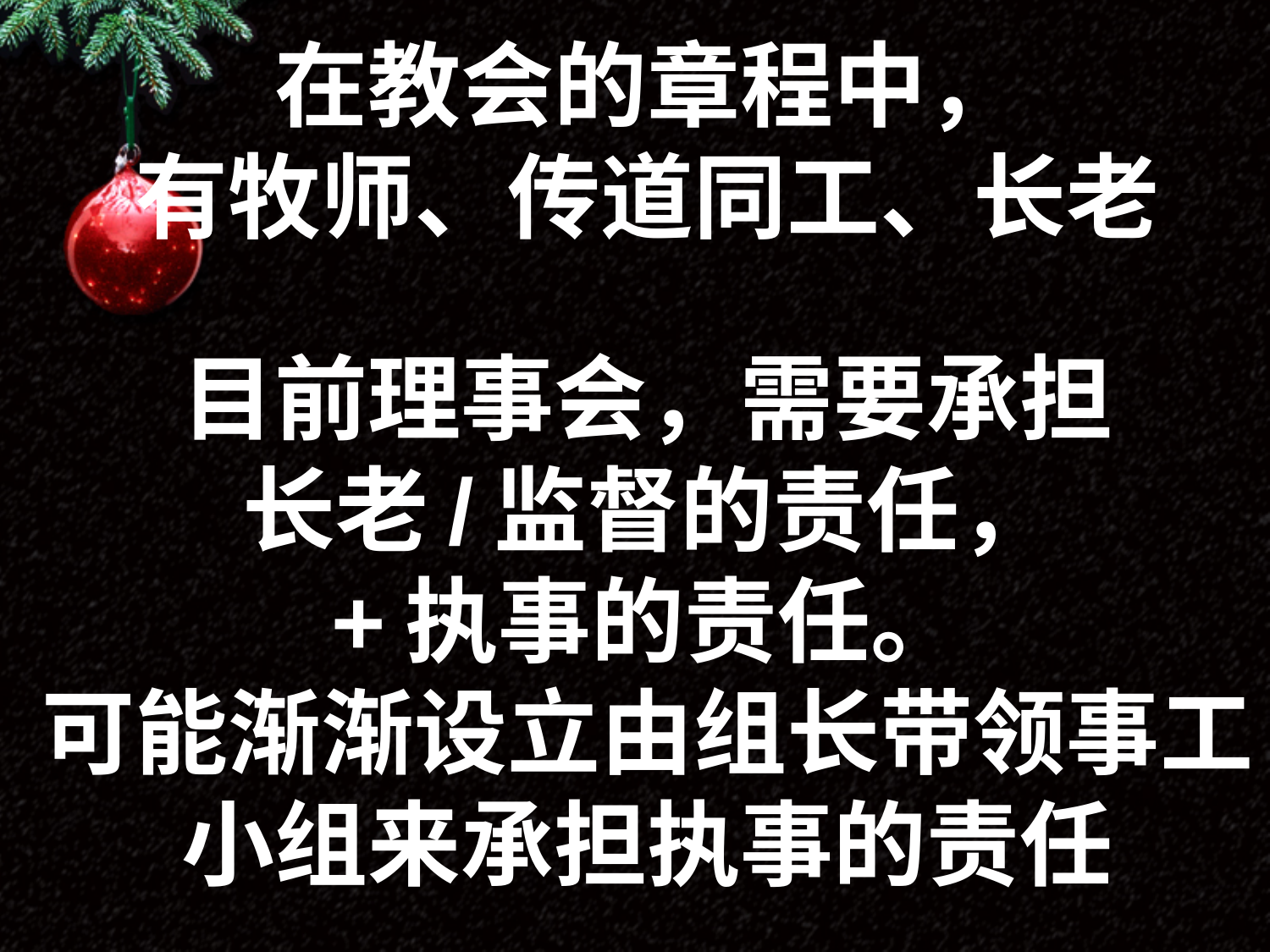

在教会的章程中，
有牧师、传道同工、长老

目前理事会，需要承担
长老/监督的责任，
+执事的责任。
可能渐渐设立由组长带领事工小组来承担执事的责任